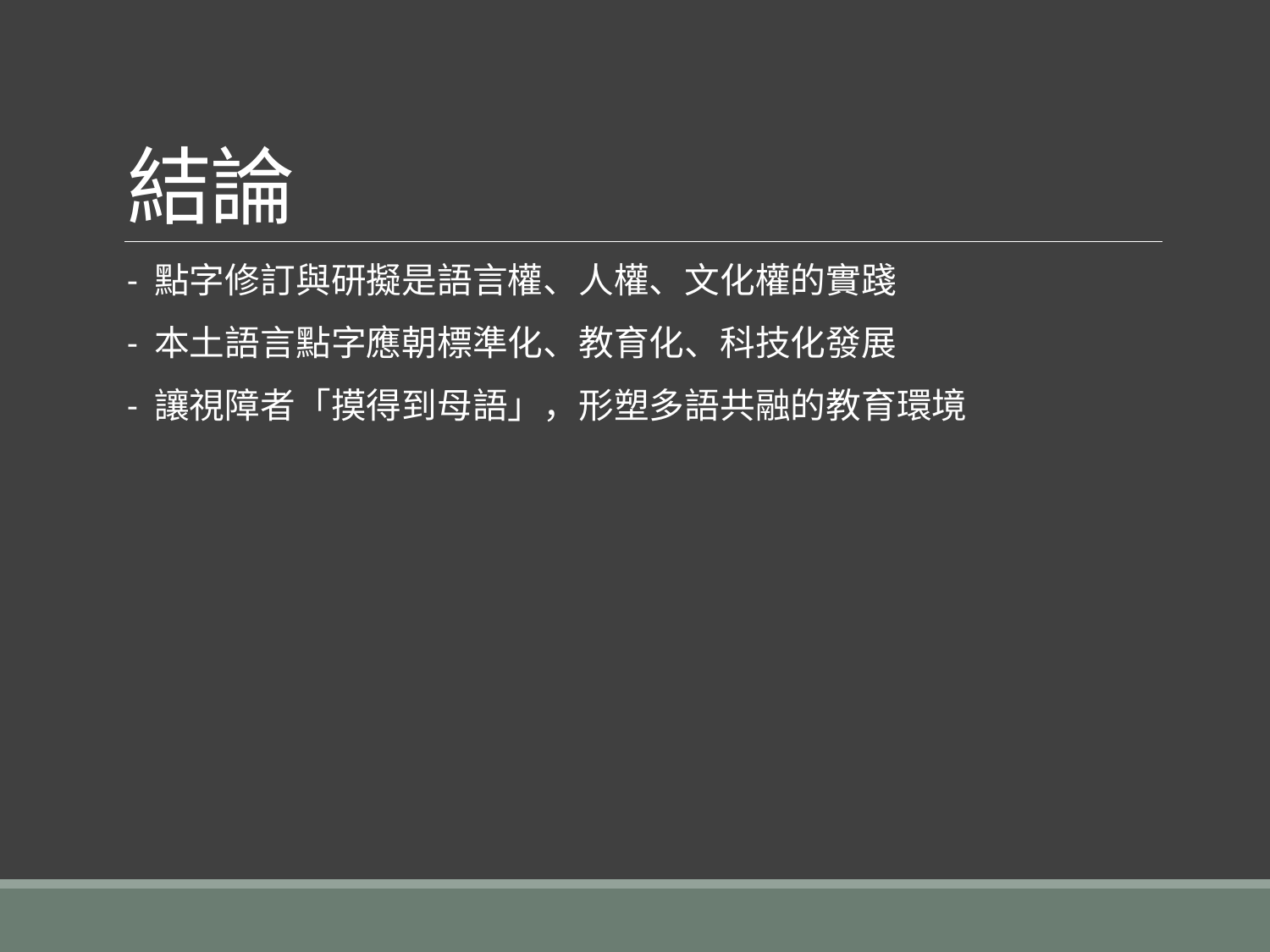

# 結論
- 點字修訂與研擬是語言權、人權、文化權的實踐
- 本土語言點字應朝標準化、教育化、科技化發展
- 讓視障者「摸得到母語」，形塑多語共融的教育環境